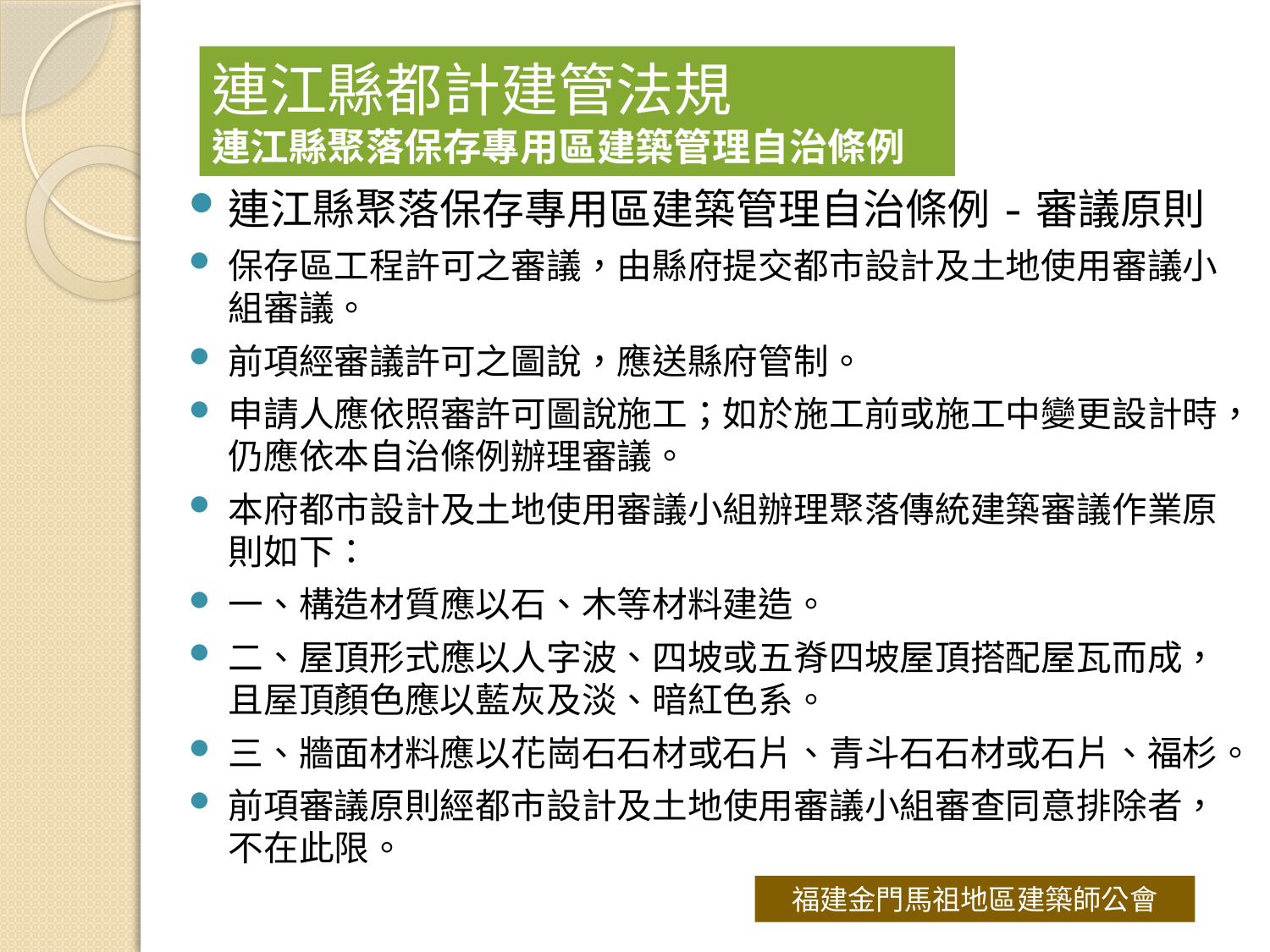

# 連江縣都計建管法規 連江縣聚落保存專用區建築管理自治條例
連江縣聚落保存專用區建築管理自治條例-審議原則
保存區工程許可之審議，由縣府提交都市設計及土地使用審議小組審議。
前項經審議許可之圖說，應送縣府管制。
申請人應依照審許可圖說施工；如於施工前或施工中變更設計時，仍應依本自治條例辦理審議。
本府都市設計及土地使用審議小組辦理聚落傳統建築審議作業原則如下：
一、構造材質應以石、木等材料建造。
二、屋頂形式應以人字波、四坡或五脊四坡屋頂搭配屋瓦而成，且屋頂顏色應以藍灰及淡、暗紅色系。
三、牆面材料應以花崗石石材或石片、青斗石石材或石片、福杉。
前項審議原則經都市設計及土地使用審議小組審查同意排除者，不在此限。
福建金門馬祖地區建築師公會